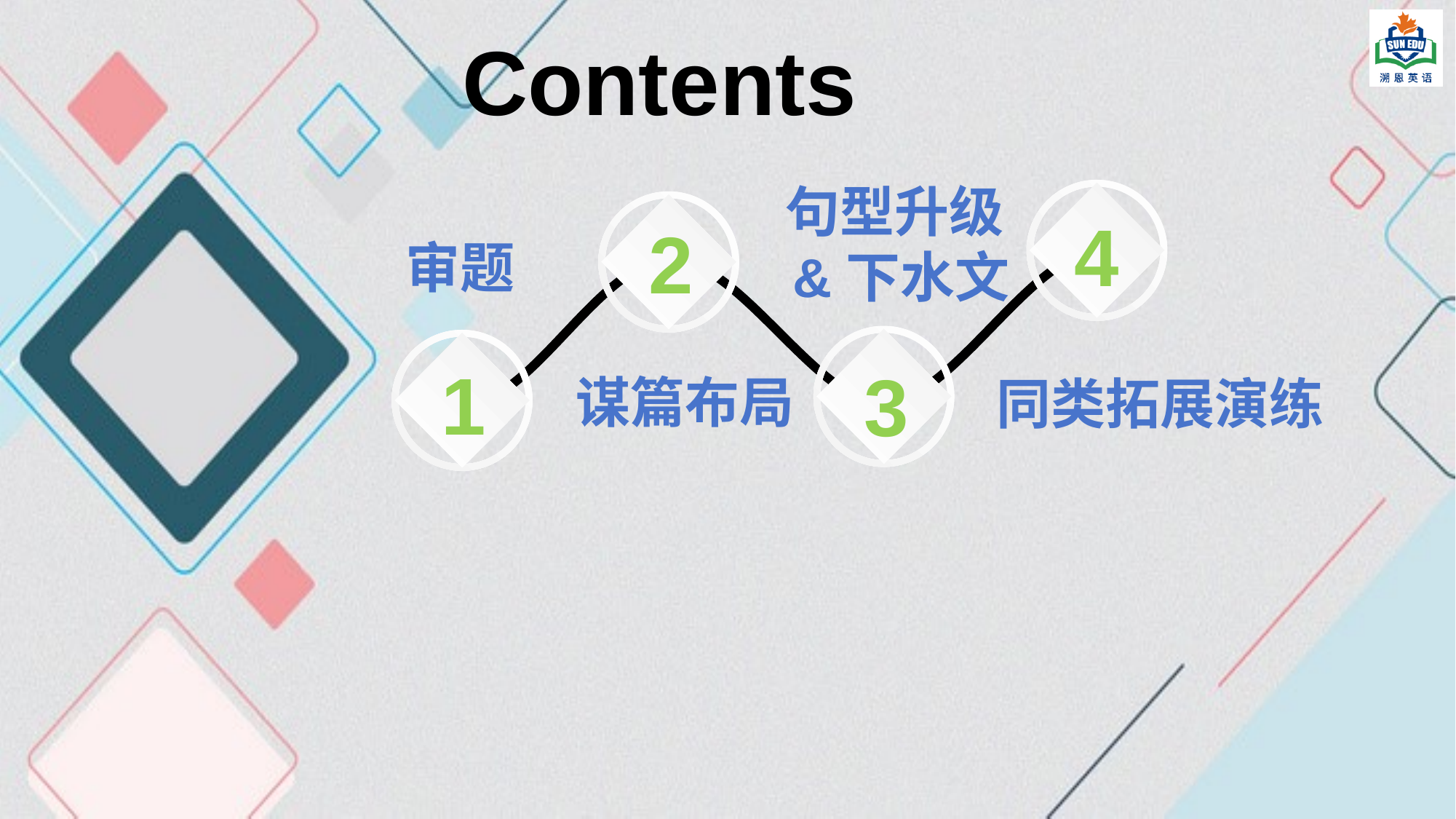

Contents
句型升级&下水文

4

2
审题

3

1
谋篇布局
同类拓展演练